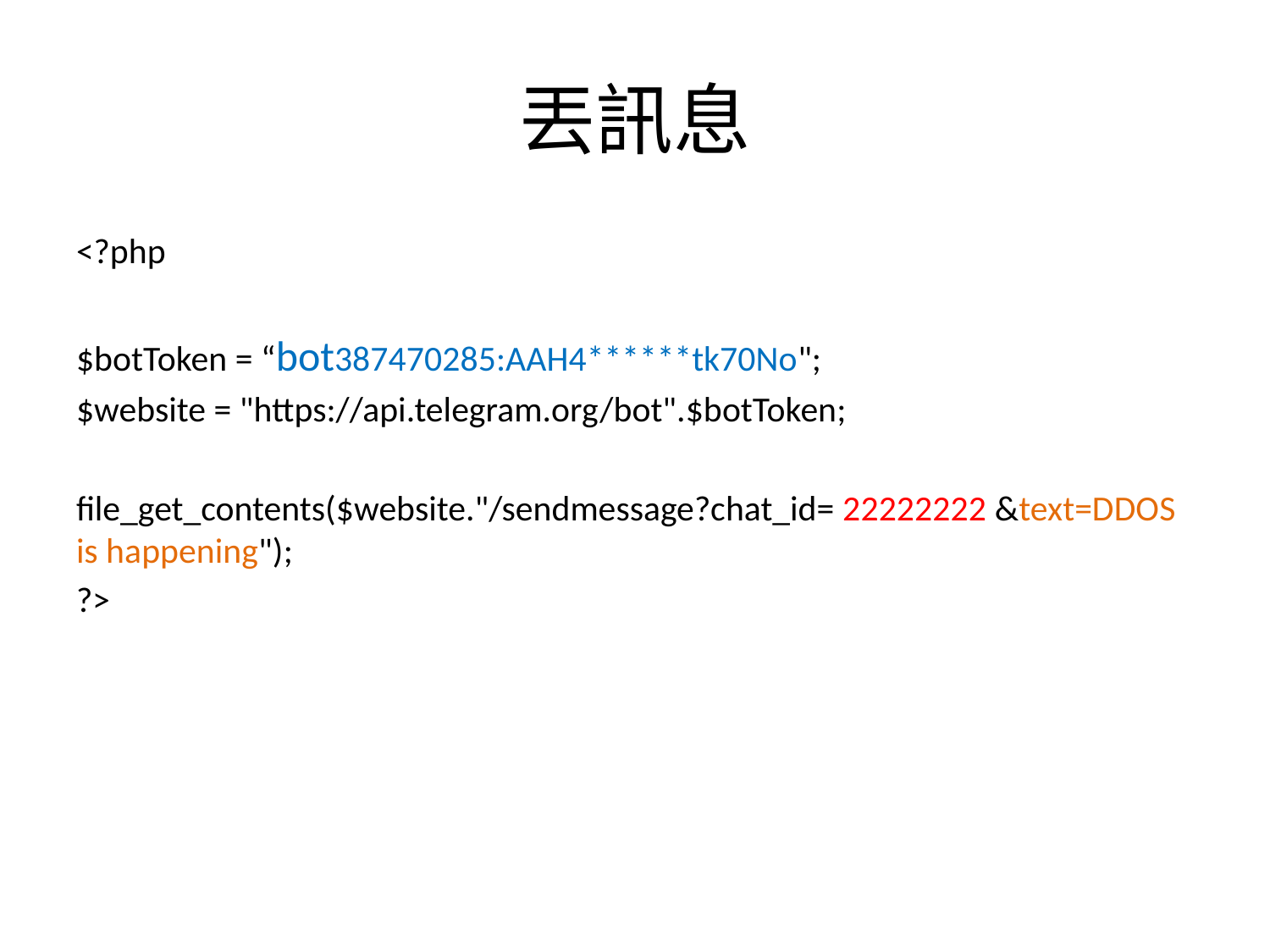

# 丟訊息
<?php

$botToken = “bot387470285:AAH4******tk70No";
$website = "https://api.telegram.org/bot".$botToken;

file_get_contents($website."/sendmessage?chat_id= 22222222 &text=DDOS is happening");
?>